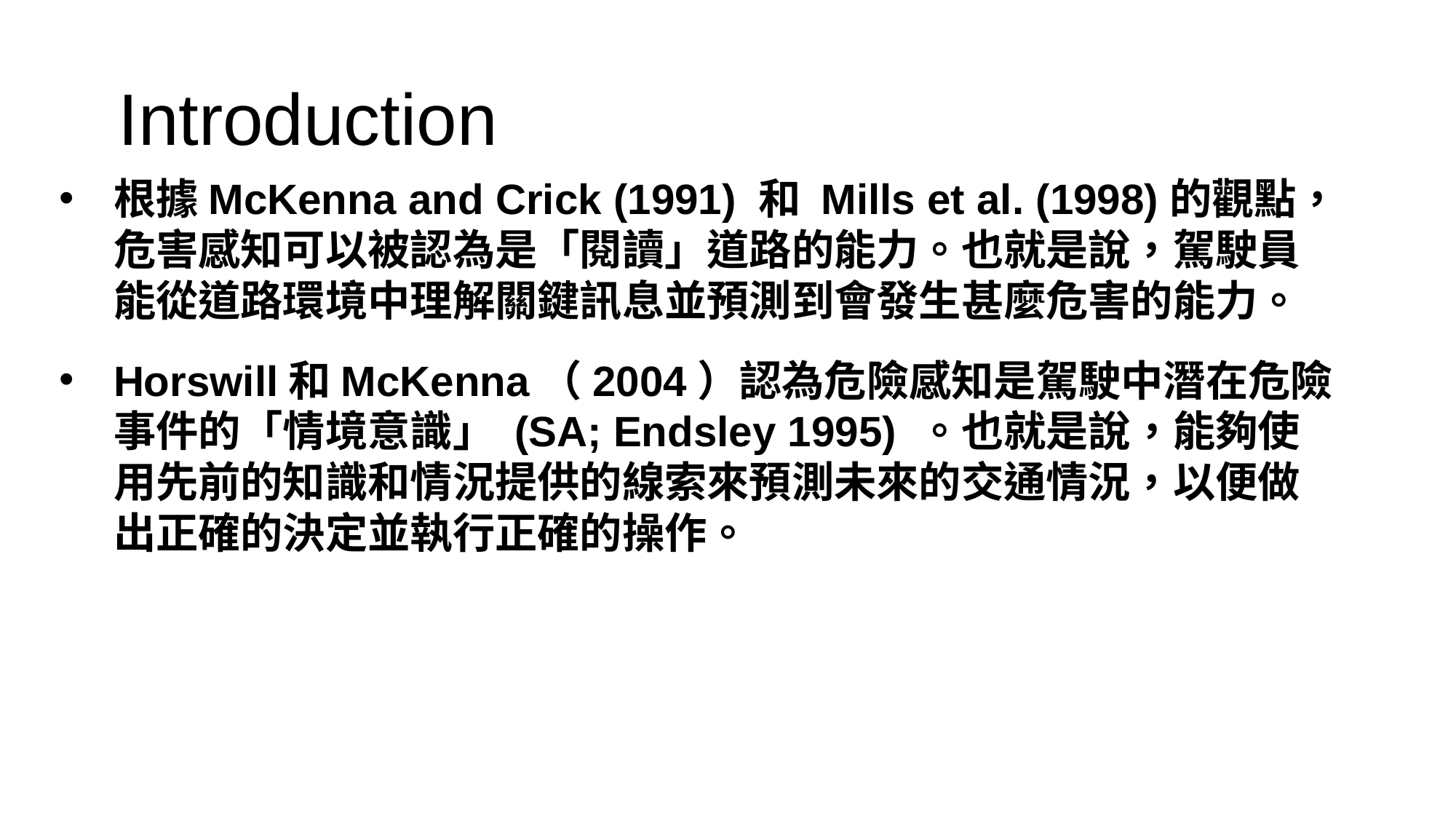

Introduction
根據McKenna and Crick (1991) 和 Mills et al. (1998)的觀點，危害感知可以被認為是「閱讀」道路的能力。也就是說，駕駛員能從道路環境中理解關鍵訊息並預測到會發生甚麼危害的能力。
Horswill和McKenna（2004）認為危險感知是駕駛中潛在危險事件的「情境意識」 (SA; Endsley 1995) 。也就是說，能夠使用先前的知識和情況提供的線索來預測未來的交通情況，以便做出正確的決定並執行正確的操作。